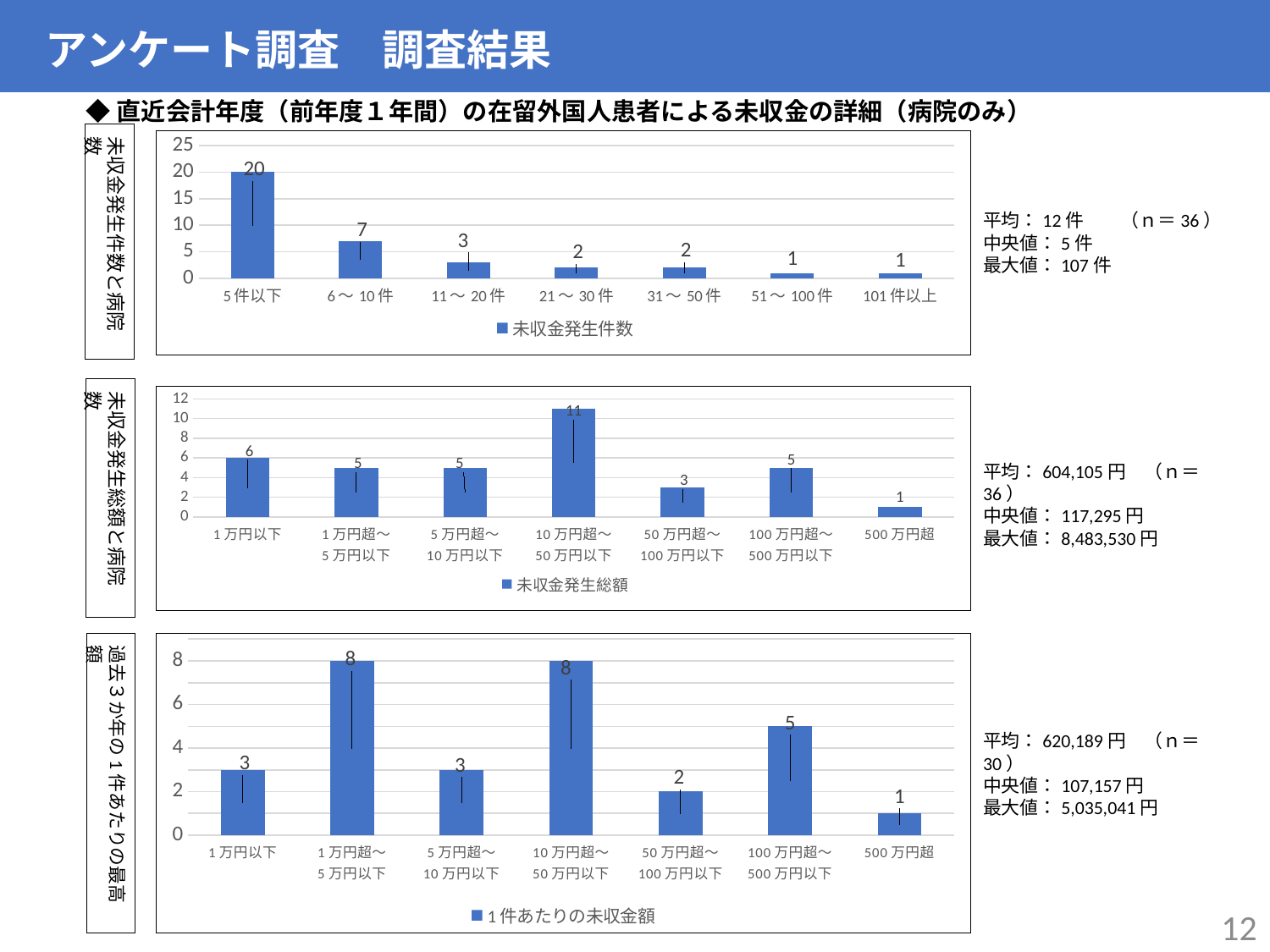

アンケート調査　調査結果
◆直近会計年度（前年度１年間）の在留外国人患者による未収金の詳細（病院のみ）
未収金発生件数と病院数

### Chart

| Category | 未収金発生件数 |
|---|---|
| 5件以下 | 20.0 |
| 6～10件 | 7.0 |
| 11～20件 | 3.0 |
| 21～30件 | 2.0 |
| 31～50件 | 2.0 |
| 51～100件 | 1.0 |
| 101件以上 | 1.0 |
平均：12件　　（ｎ＝36）
中央値：5件
最大値：107件
未収金発生総額と病院数

### Chart

| Category | 未収金発生総額 |
|---|---|
| 1万円以下 | 6.0 |
| 1万円超～
5万円以下 | 5.0 |
| 5万円超～
10万円以下 | 5.0 |
| 10万円超～
50万円以下 | 11.0 |
| 50万円超～
100万円以下 | 3.0 |
| 100万円超～
500万円以下 | 5.0 |
| 500万円超 | 1.0 |
平均：604,105円　（ｎ＝36）
中央値：117,295円
最大値：8,483,530円

### Chart

| Category | 1件あたりの未収金額 |
|---|---|
| 1万円以下 | 3.0 |
| 1万円超～
5万円以下 | 8.0 |
| 5万円超～
10万円以下 | 3.0 |
| 10万円超～
50万円以下 | 8.0 |
| 50万円超～
100万円以下 | 2.0 |
| 100万円超～
500万円以下 | 5.0 |
| 500万円超 | 1.0 |
過去３か年の1件あたりの最高額
平均：620,189円　（ｎ＝30）
中央値：107,157円
最大値：5,035,041円
12